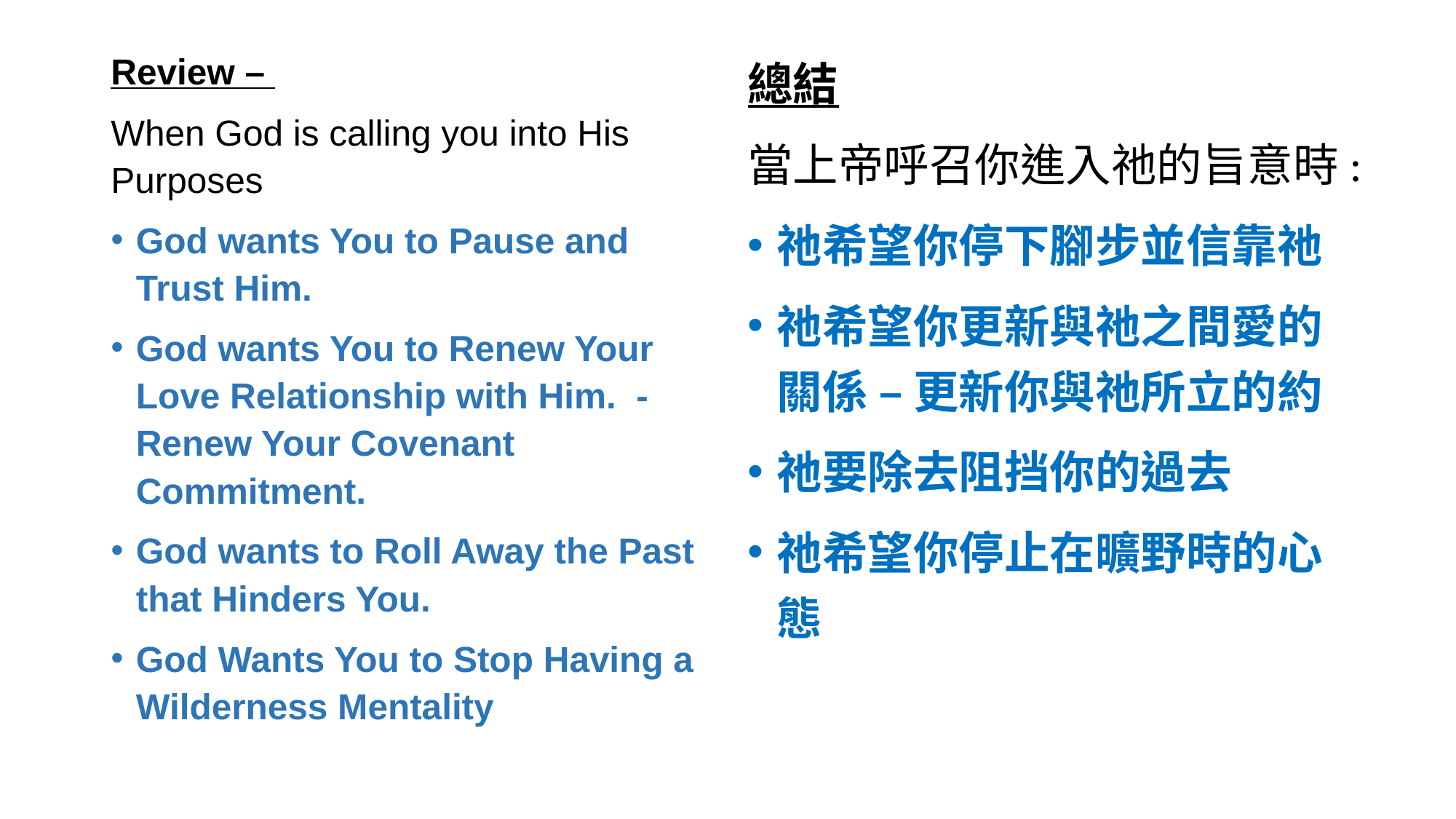

Review –
When God is calling you into His Purposes
God wants You to Pause and Trust Him.
God wants You to Renew Your Love Relationship with Him.  -  Renew Your Covenant Commitment.
God wants to Roll Away the Past that Hinders You.
God Wants You to Stop Having a Wilderness Mentality

總結
當上帝呼召你進入祂的旨意時:
祂希望你停下腳步並信靠祂
祂希望你更新與祂之間愛的關係 – 更新你與祂所立的約
祂要除去阻挡你的過去
祂希望你停止在曠野時的心態